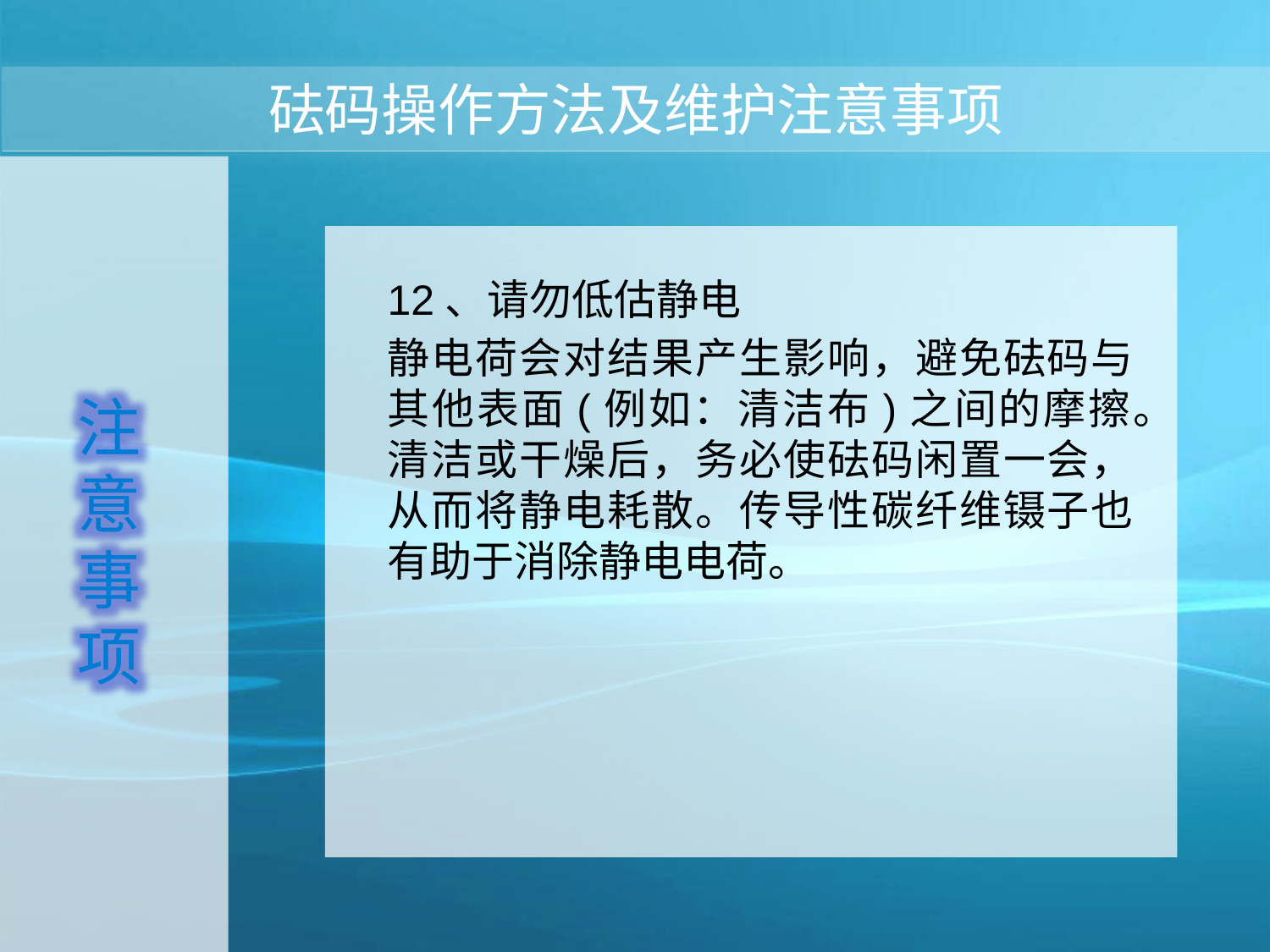

# 砝码操作方法及维护注意事项

12、请勿低估静电
静电荷会对结果产生影响，避免砝码与其他表面(例如：清洁布)之间的摩擦。清洁或干燥后，务必使砝码闲置一会，从而将静电耗散。传导性碳纤维镊子也有助于消除静电电荷。
注意事项